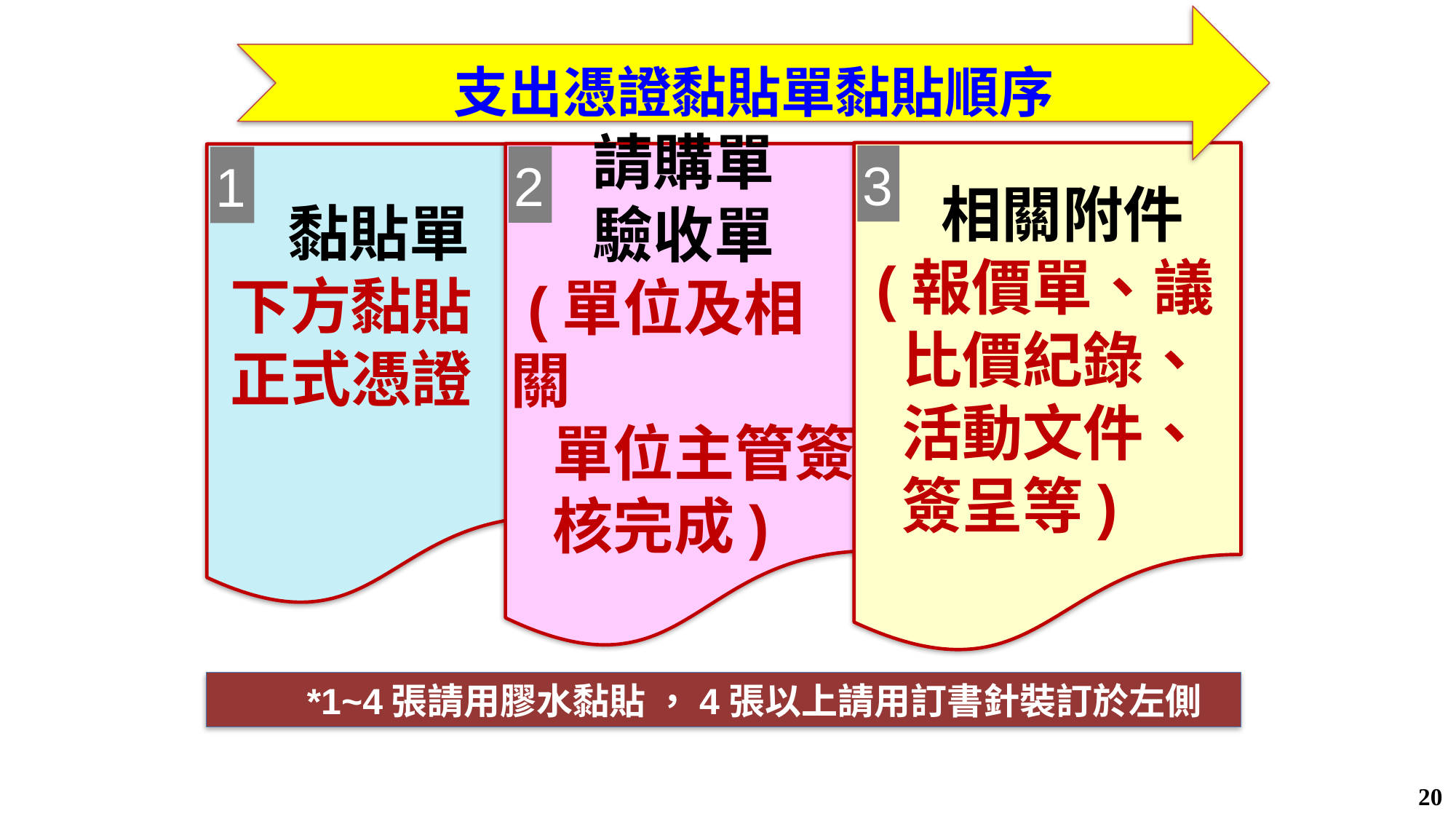

支出憑證黏貼單黏貼順序

   黏貼單
下方黏貼
正式憑證
請購單
驗收單
 (單位及相關
  單位主管簽
  核完成)

  相關附件
 (報價單、議
  比價紀錄、
  活動文件、
  簽呈等)
3
2
1
      *1~4張請用膠水黏貼 ，4張以上請用訂書針裝訂於左側
20